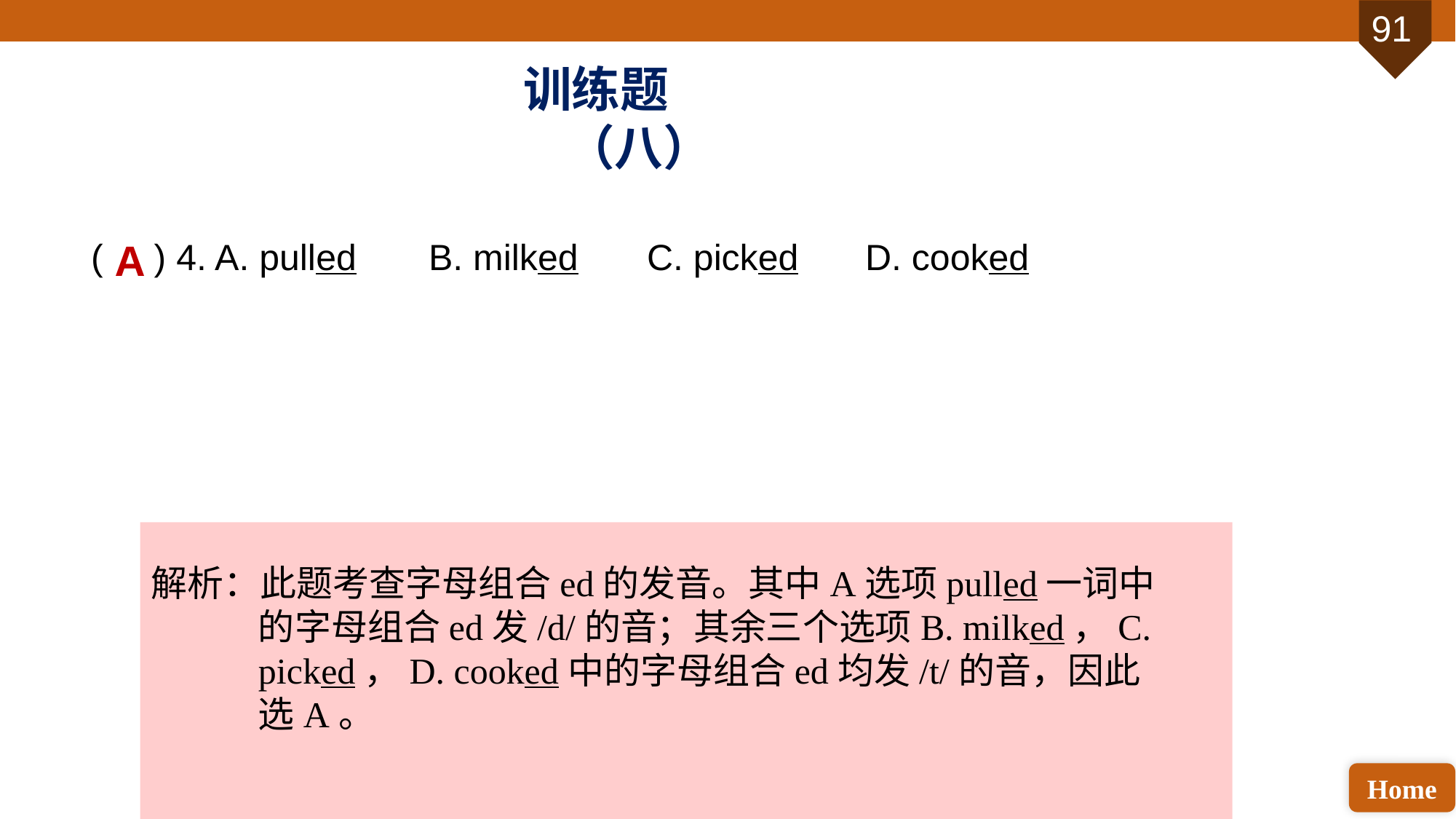

训练题（八）
(     ) 4. A. pulled	 B. milked	 C. picked	 D. cooked
A

解析：此题考查字母组合ed的发音。其中A选项pulled一词中的字母组合ed发/d/的音；其余三个选项B. milked，C. picked，D. cooked中的字母组合ed均发/t/的音，因此选A。